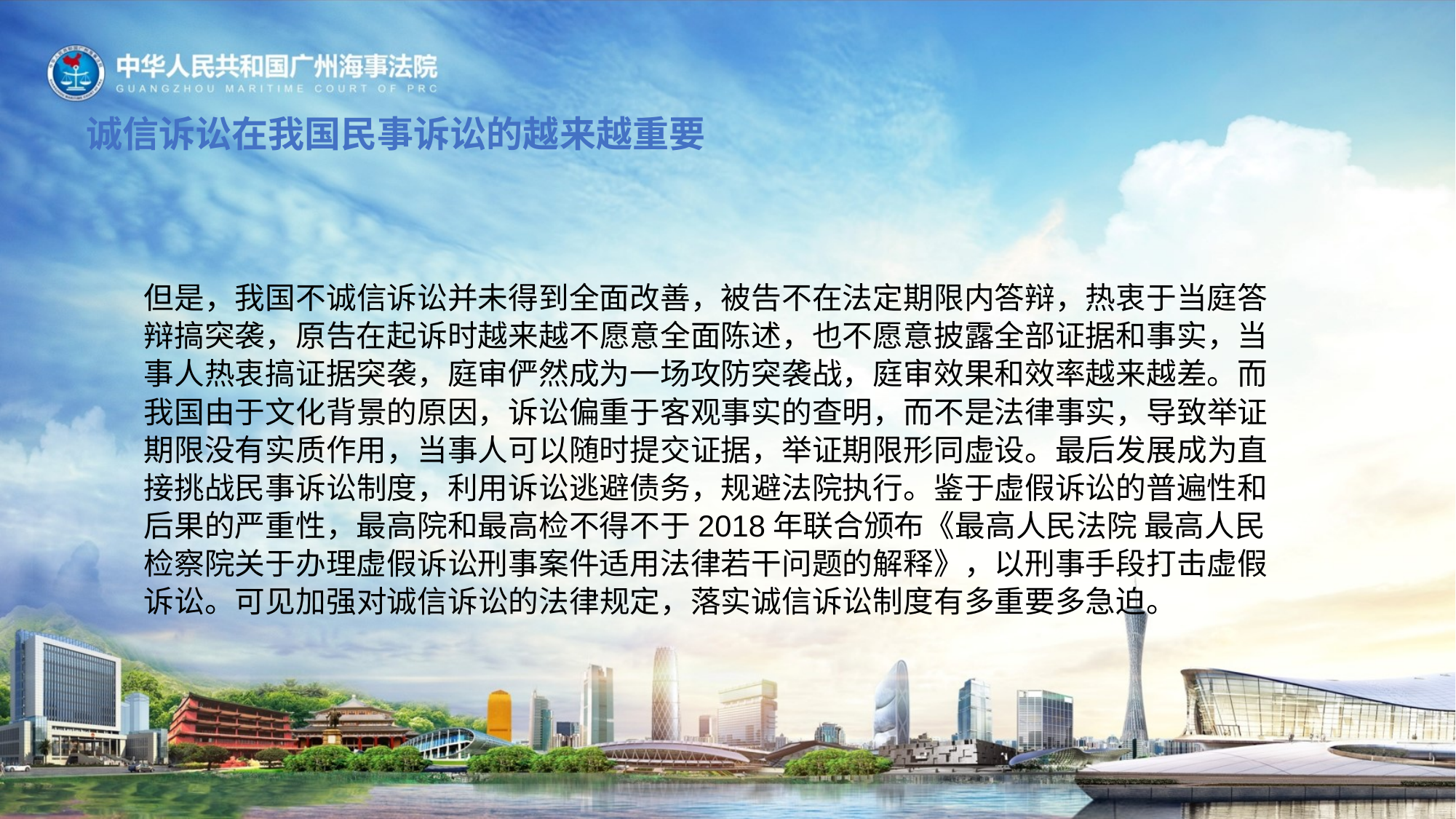

诚信诉讼在我国民事诉讼的越来越重要

但是，我国不诚信诉讼并未得到全面改善，被告不在法定期限内答辩，热衷于当庭答辩搞突袭，原告在起诉时越来越不愿意全面陈述，也不愿意披露全部证据和事实，当事人热衷搞证据突袭，庭审俨然成为一场攻防突袭战，庭审效果和效率越来越差。而我国由于文化背景的原因，诉讼偏重于客观事实的查明，而不是法律事实，导致举证期限没有实质作用，当事人可以随时提交证据，举证期限形同虚设。最后发展成为直接挑战民事诉讼制度，利用诉讼逃避债务，规避法院执行。鉴于虚假诉讼的普遍性和后果的严重性，最高院和最高检不得不于2018年联合颁布《最高人民法院 最高人民检察院关于办理虚假诉讼刑事案件适用法律若干问题的解释》，以刑事手段打击虚假诉讼。可见加强对诚信诉讼的法律规定，落实诚信诉讼制度有多重要多急迫。